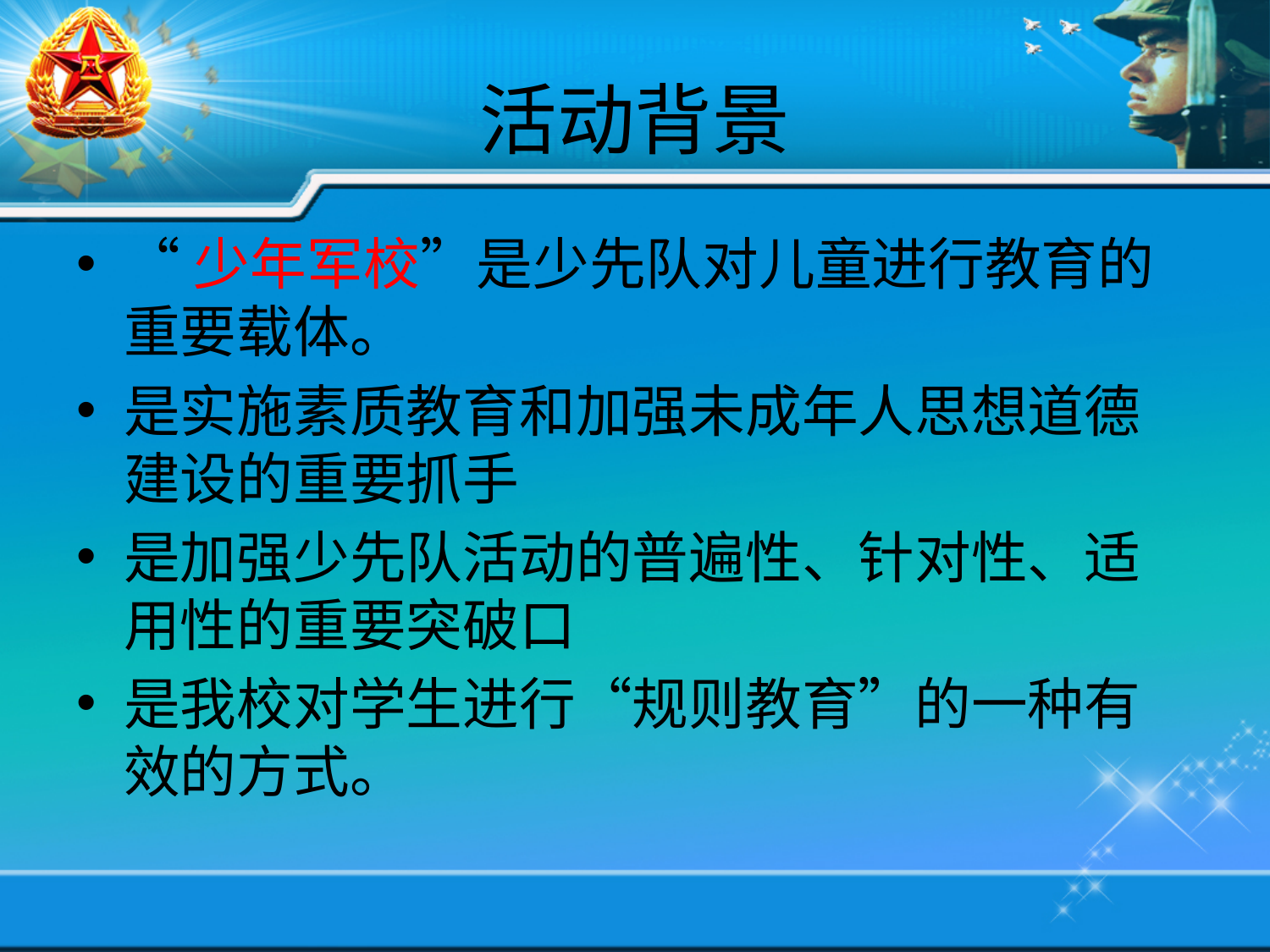

# 活动背景
“少年军校”是少先队对儿童进行教育的重要载体。
是实施素质教育和加强未成年人思想道德建设的重要抓手
是加强少先队活动的普遍性、针对性、适用性的重要突破口
是我校对学生进行“规则教育”的一种有效的方式。